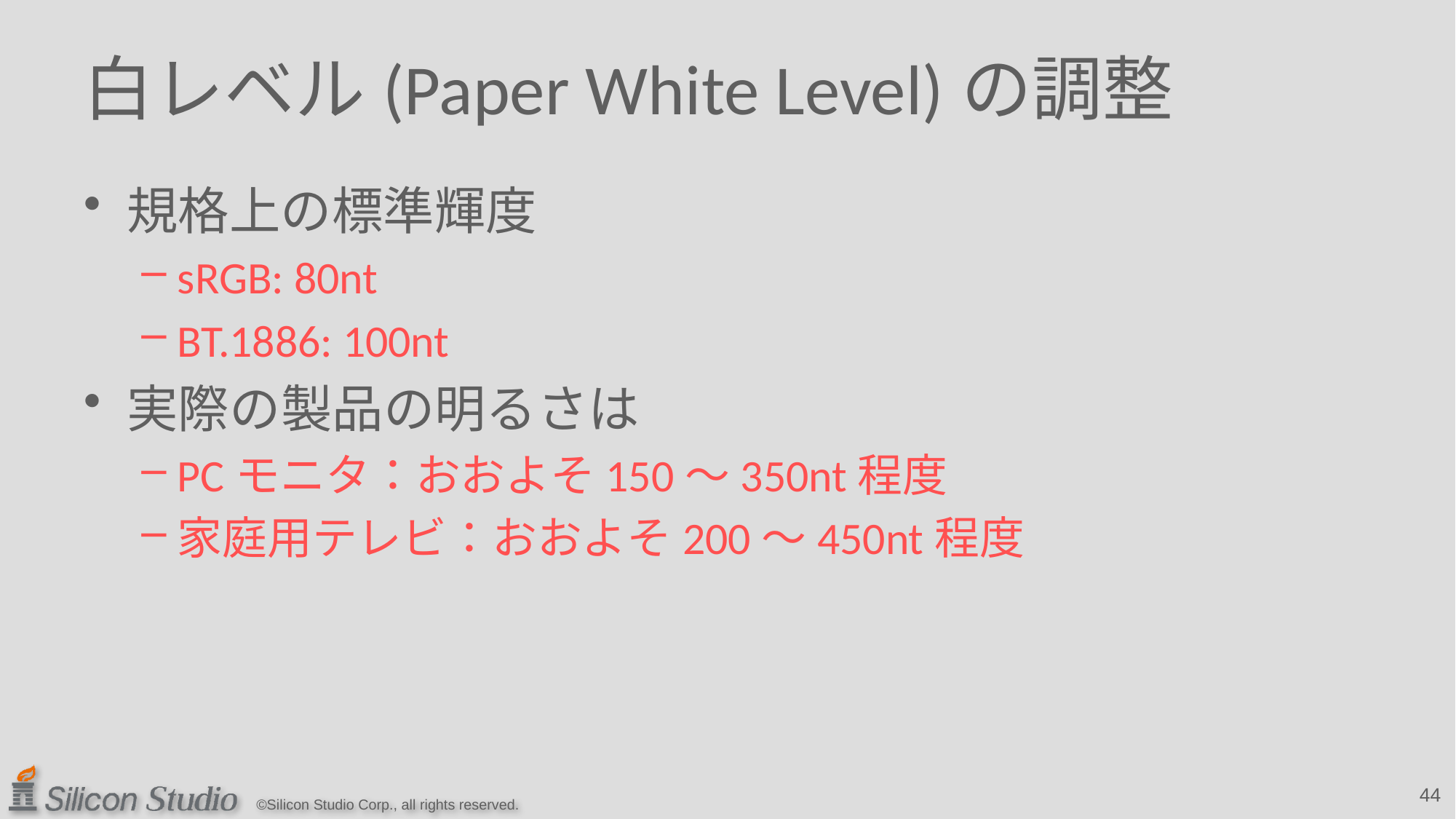

# 白レベル(Paper White Level)の調整
規格上の標準輝度
sRGB: 80nt
BT.1886: 100nt
実際の製品の明るさは
PCモニタ：おおよそ150～350nt程度
家庭用テレビ：おおよそ200～450nt程度
44